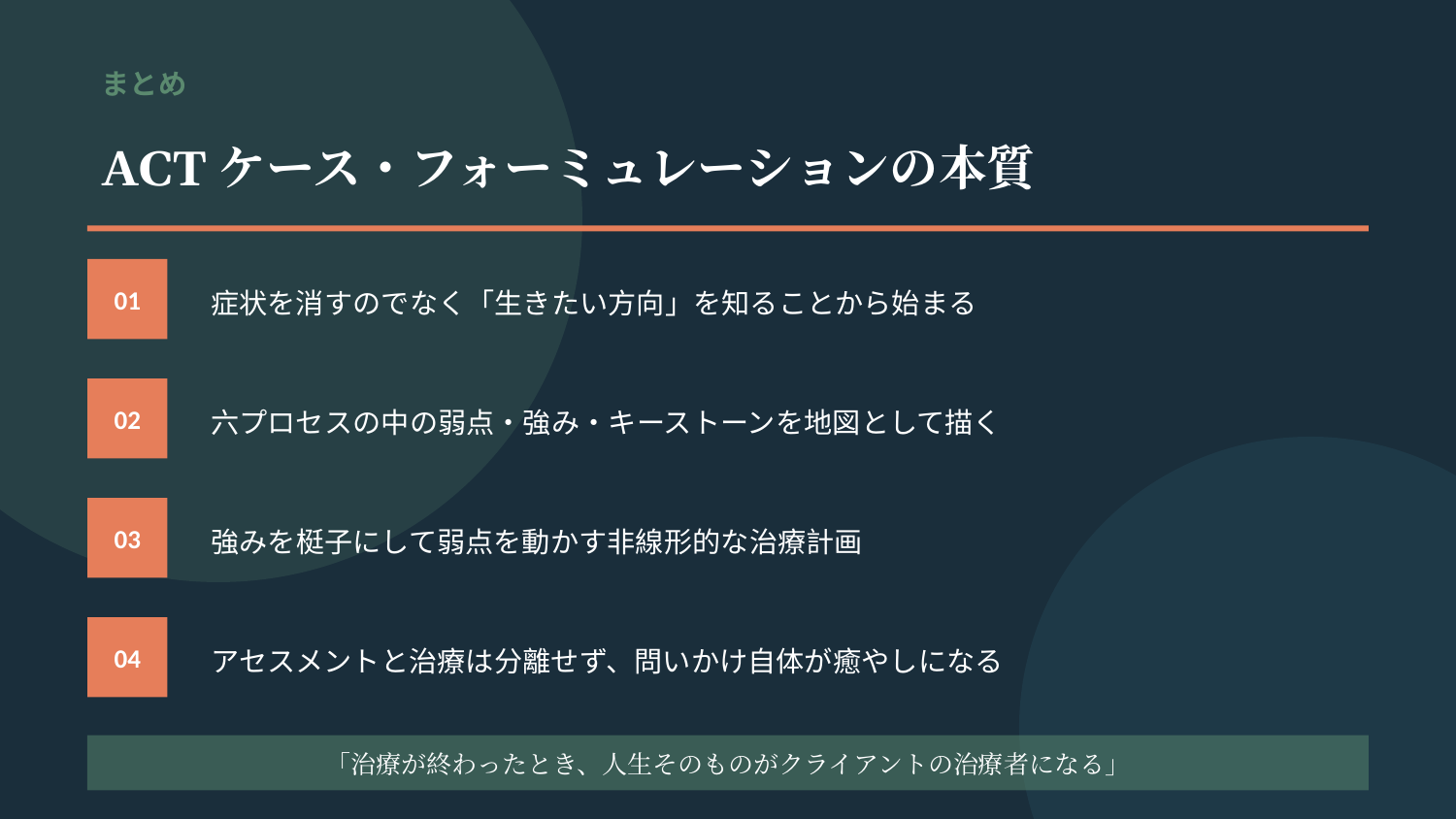

まとめ
ACTケース・フォーミュレーションの本質

01
症状を消すのでなく「生きたい方向」を知ることから始まる

02
六プロセスの中の弱点・強み・キーストーンを地図として描く

03
強みを梃子にして弱点を動かす非線形的な治療計画

04
アセスメントと治療は分離せず、問いかけ自体が癒やしになる

「治療が終わったとき、人生そのものがクライアントの治療者になる」